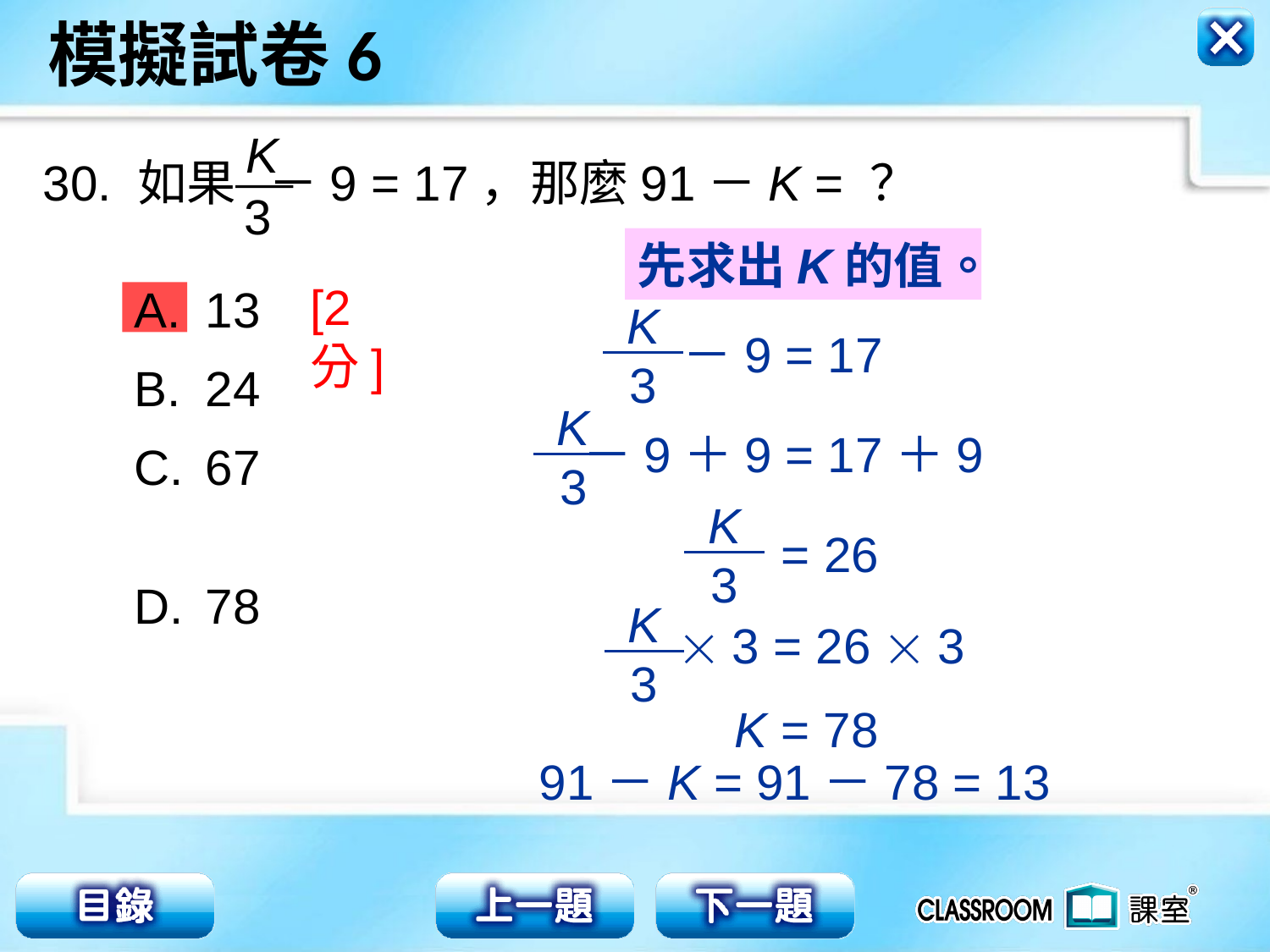

K
3

30. 如果   －9 = 17，那麼91－K = ？
先求出K的值。
[2分]
13
24
67
78

K
3
－9 = 17
K
3
－9＋9 = 17＋9
K
3
 = 26
K
3
× 3 = 26 × 3
K = 78
91－K = 91－78 = 13